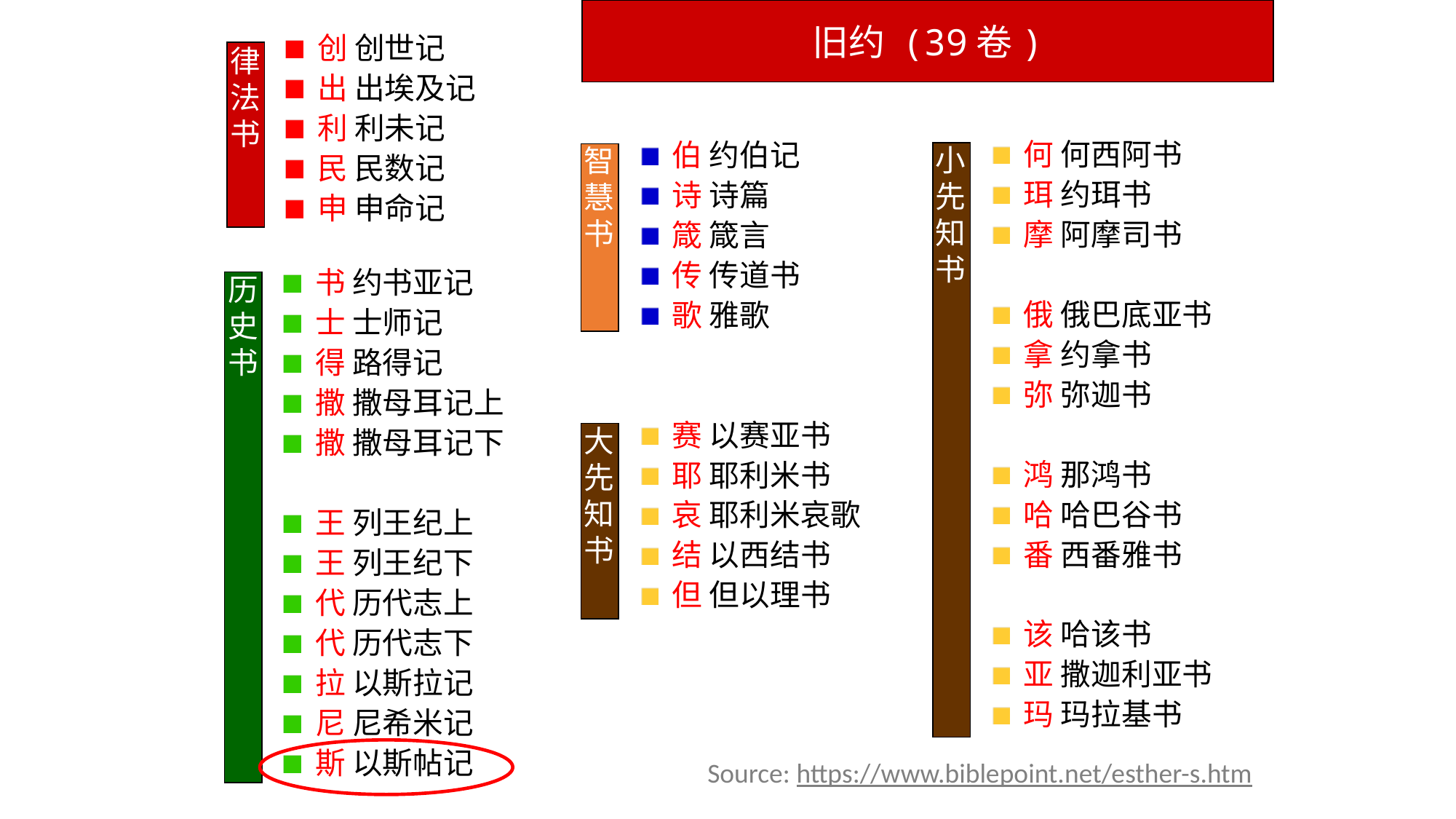

旧约 (39卷)
 创 创世记
 出 出埃及记
 利 利未记
 民 民数记
 申 申命记
律
法
书

 何 何西阿书
 珥 约珥书
 摩 阿摩司书

 俄 俄巴底亚书
 拿 约拿书
 弥 弥迦书

 鸿 那鸿书
 哈 哈巴谷书
 番 西番雅书

 该 哈该书
 亚 撒迦利亚书
 玛 玛拉基书
 伯 约伯记
 诗 诗篇
 箴 箴言
 传 传道书
 歌 雅歌

 赛 以赛亚书
 耶 耶利米书
 哀 耶利米哀歌
 结 以西结书
 但 但以理书
小
先
知
书
智
慧
书

 书 约书亚记
 士 士师记
 得 路得记
 撒 撒母耳记上
 撒 撒母耳记下

 王 列王纪上
 王 列王纪下
 代 历代志上
 代 历代志下
 拉 以斯拉记
 尼 尼希米记
 斯 以斯帖记
历
史
书

大
先
知
书

Source: https://www.biblepoint.net/esther-s.htm